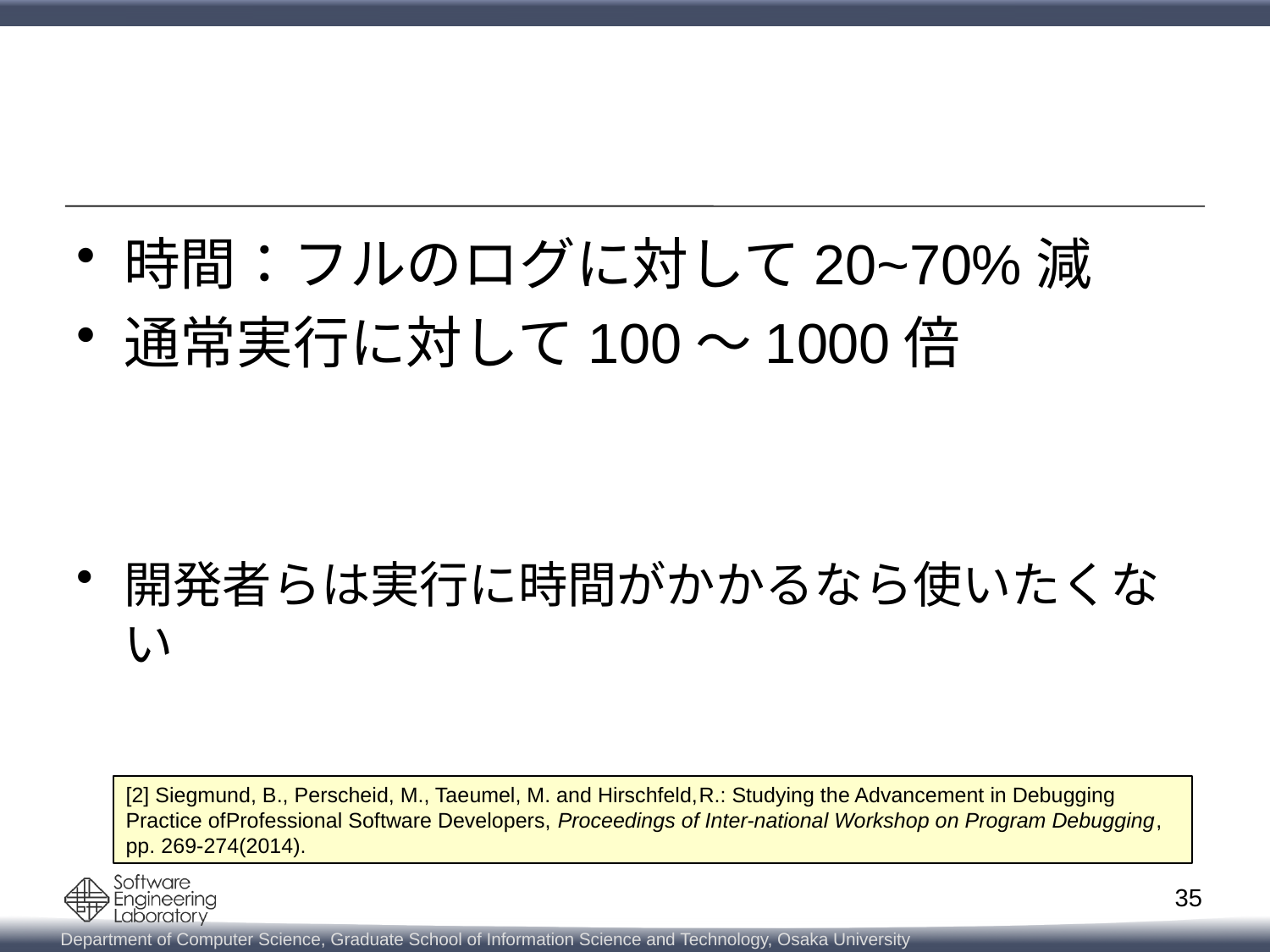

#
時間：フルのログに対して20~70%減
通常実行に対して100～1000倍

開発者らは実行に時間がかかるなら使いたくない
[2] Siegmund, B., Perscheid, M., Taeumel, M. and Hirschfeld,R.: Studying the Advancement in Debugging Practice ofProfessional Software Developers, Proceedings of Inter-national Workshop on Program Debugging, pp. 269-274(2014).
35